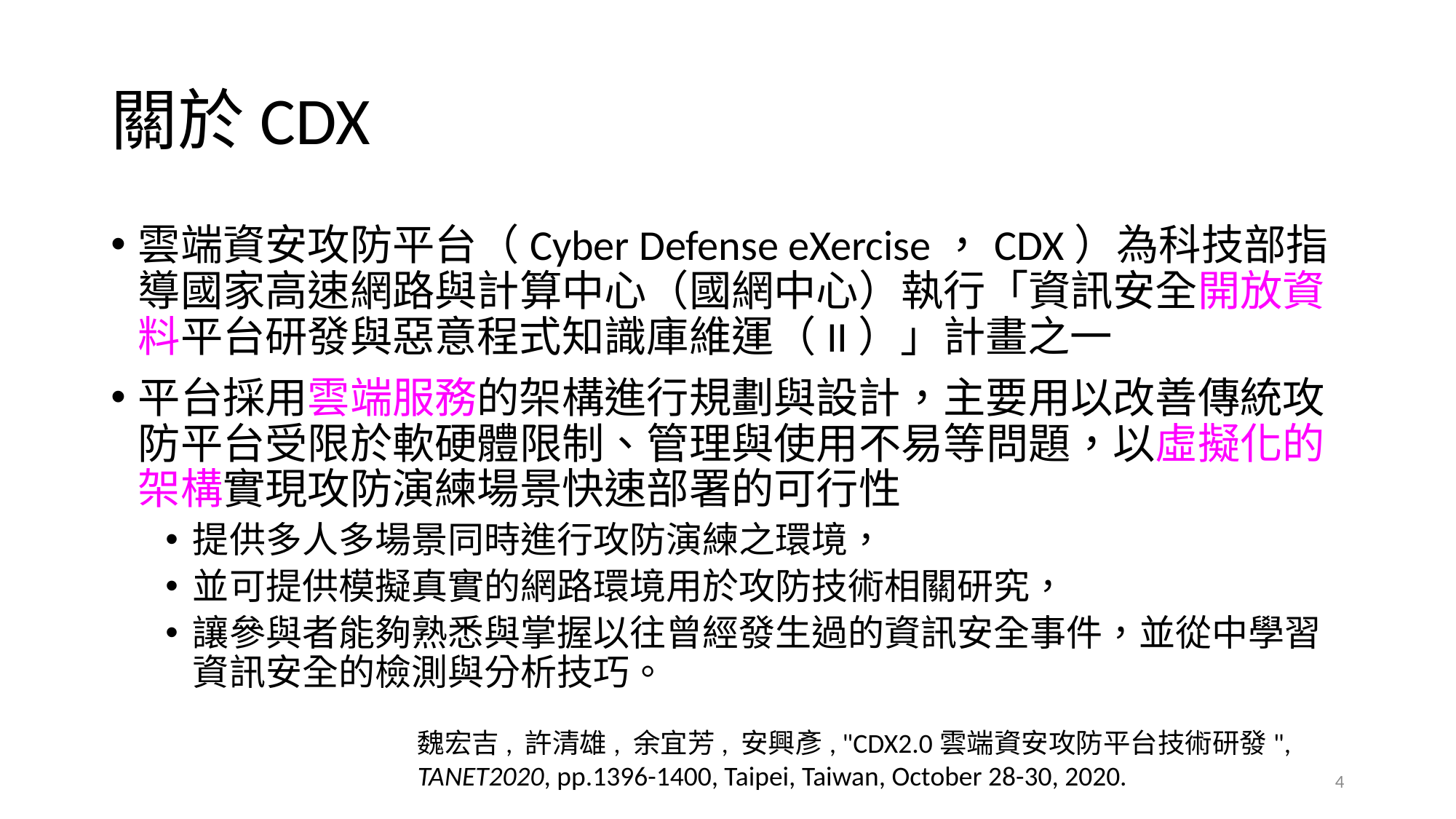

# 關於CDX
雲端資安攻防平台（Cyber Defense eXercise，CDX）為科技部指導國家高速網路與計算中心（國網中心）執行「資訊安全開放資料平台研發與惡意程式知識庫維運（II）」計畫之一
平台採用雲端服務的架構進行規劃與設計，主要用以改善傳統攻防平台受限於軟硬體限制、管理與使用不易等問題，以虛擬化的架構實現攻防演練場景快速部署的可行性
提供多人多場景同時進行攻防演練之環境，
並可提供模擬真實的網路環境用於攻防技術相關研究，
讓參與者能夠熟悉與掌握以往曾經發生過的資訊安全事件，並從中學習資訊安全的檢測與分析技巧。
魏宏吉, 許清雄, 余宜芳, 安興彥, "CDX2.0雲端資安攻防平台技術研發", TANET2020, pp.1396-1400, Taipei, Taiwan, October 28-30, 2020.
4